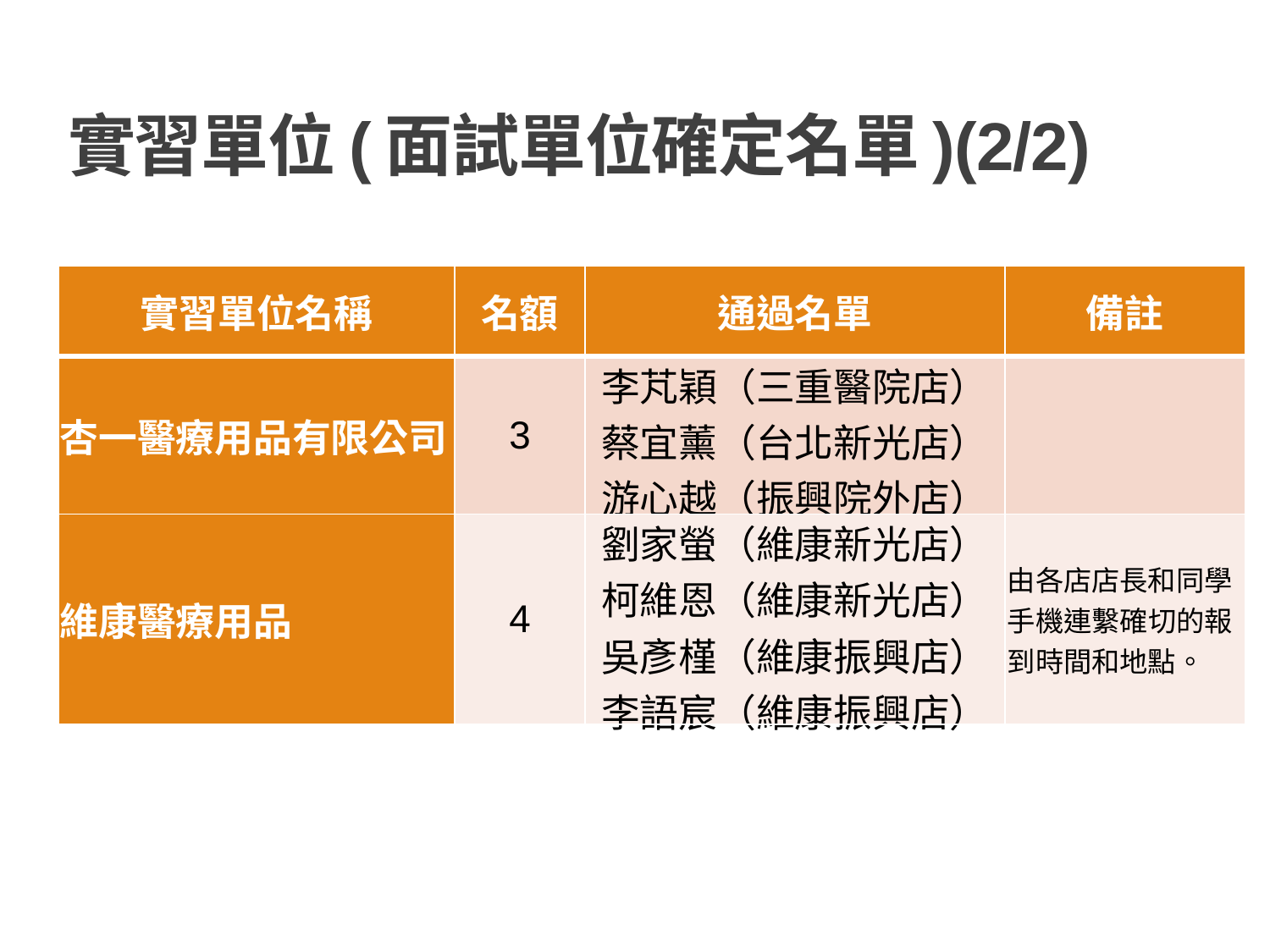

# 實習單位(面試單位確定名單)(2/2)

| 實習單位名稱 | 名額 | 通過名單 | 備註 |
| --- | --- | --- | --- |
| 杏一醫療用品有限公司 | 3 | 李芃穎（三重醫院店） 蔡宜薰（台北新光店） 游心越（振興院外店） |  |
| 維康醫療用品 | 4 | 劉家螢（維康新光店） 柯維恩（維康新光店） 吳彥槿（維康振興店） 李語宸（維康振興店） | 由各店店長和同學手機連繫確切的報到時間和地點。 |
10